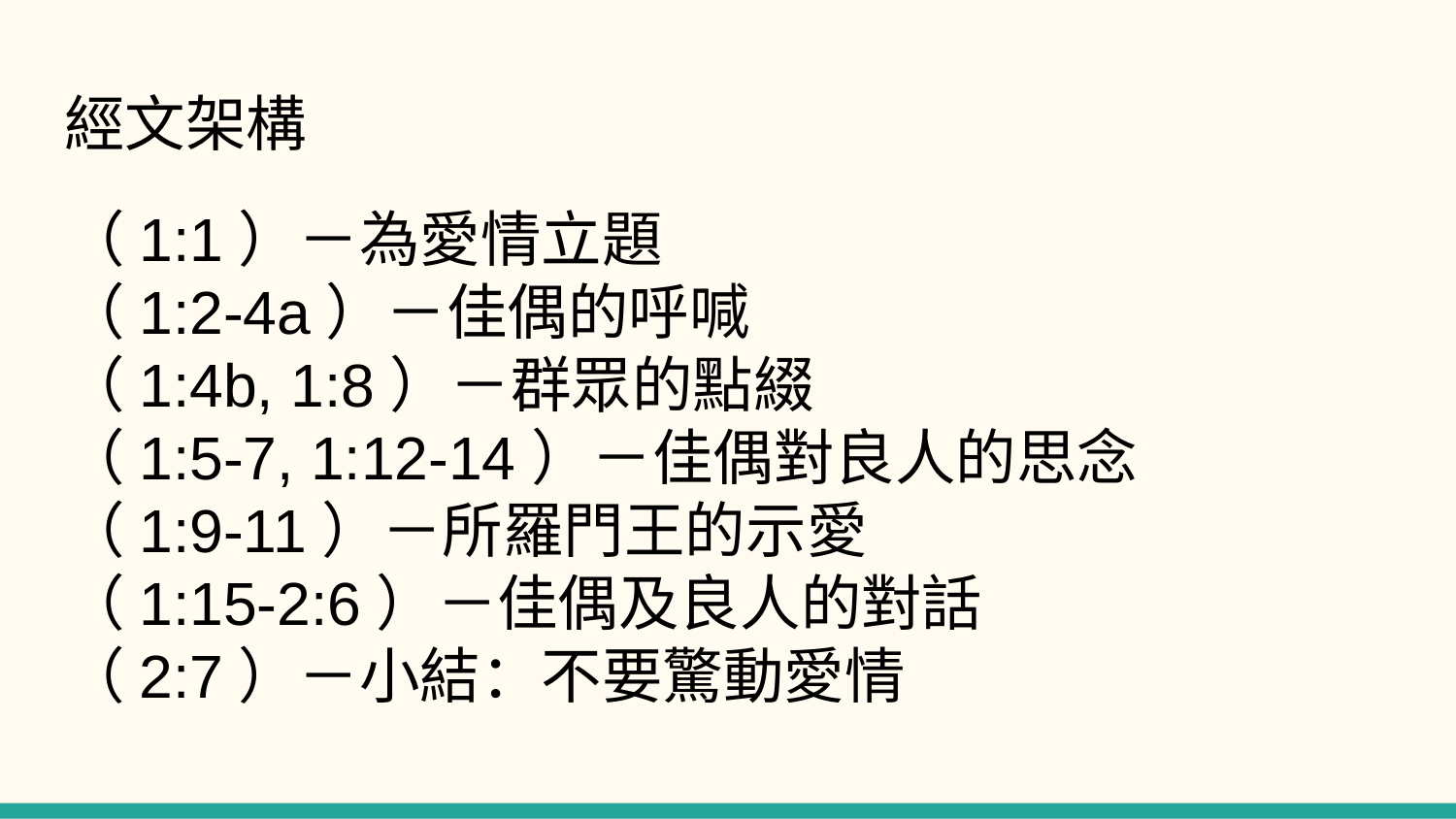

# 經文架構
（1:1）－為愛情立題
（1:2-4a）－佳偶的呼喊
（1:4b, 1:8）－群眾的點綴
（1:5-7, 1:12-14）－佳偶對良人的思念
（1:9-11）－所羅門王的示愛
（1:15-2:6）－佳偶及良人的對話
（2:7）－小結：不要驚動愛情